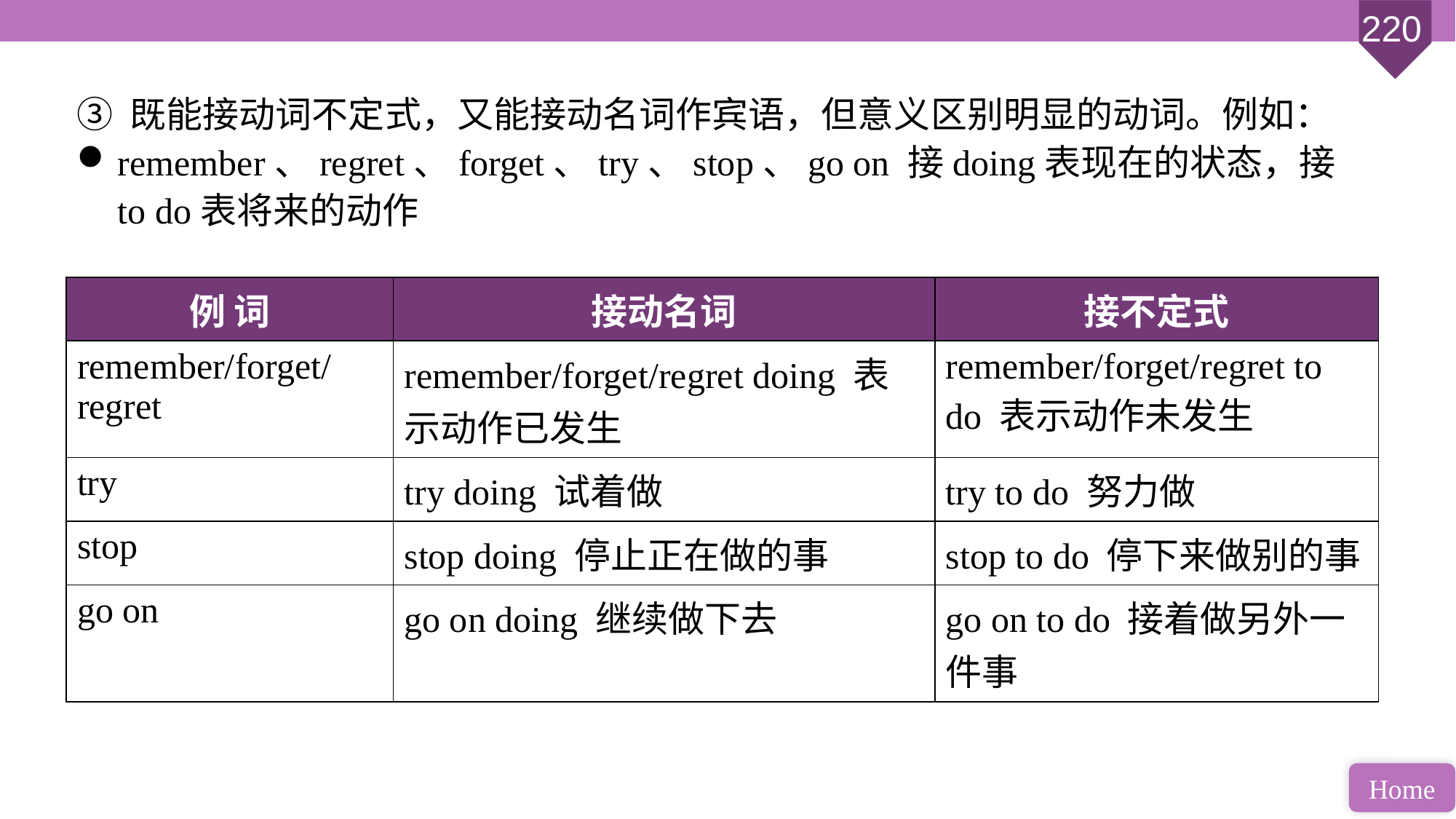

③ 既能接动词不定式，又能接动名词作宾语，但意义区别明显的动词。例如：
remember、regret、forget、try、stop、go on 接doing表现在的状态，接to do表将来的动作
| 例 词 | 接动名词 | 接不定式 |
| --- | --- | --- |
| remember/forget/regret | remember/forget/regret doing 表示动作已发生 | remember/forget/regret to do 表示动作未发生 |
| try | try doing 试着做 | try to do 努力做 |
| stop | stop doing 停止正在做的事 | stop to do 停下来做别的事 |
| go on | go on doing 继续做下去 | go on to do 接着做另外一件事 |